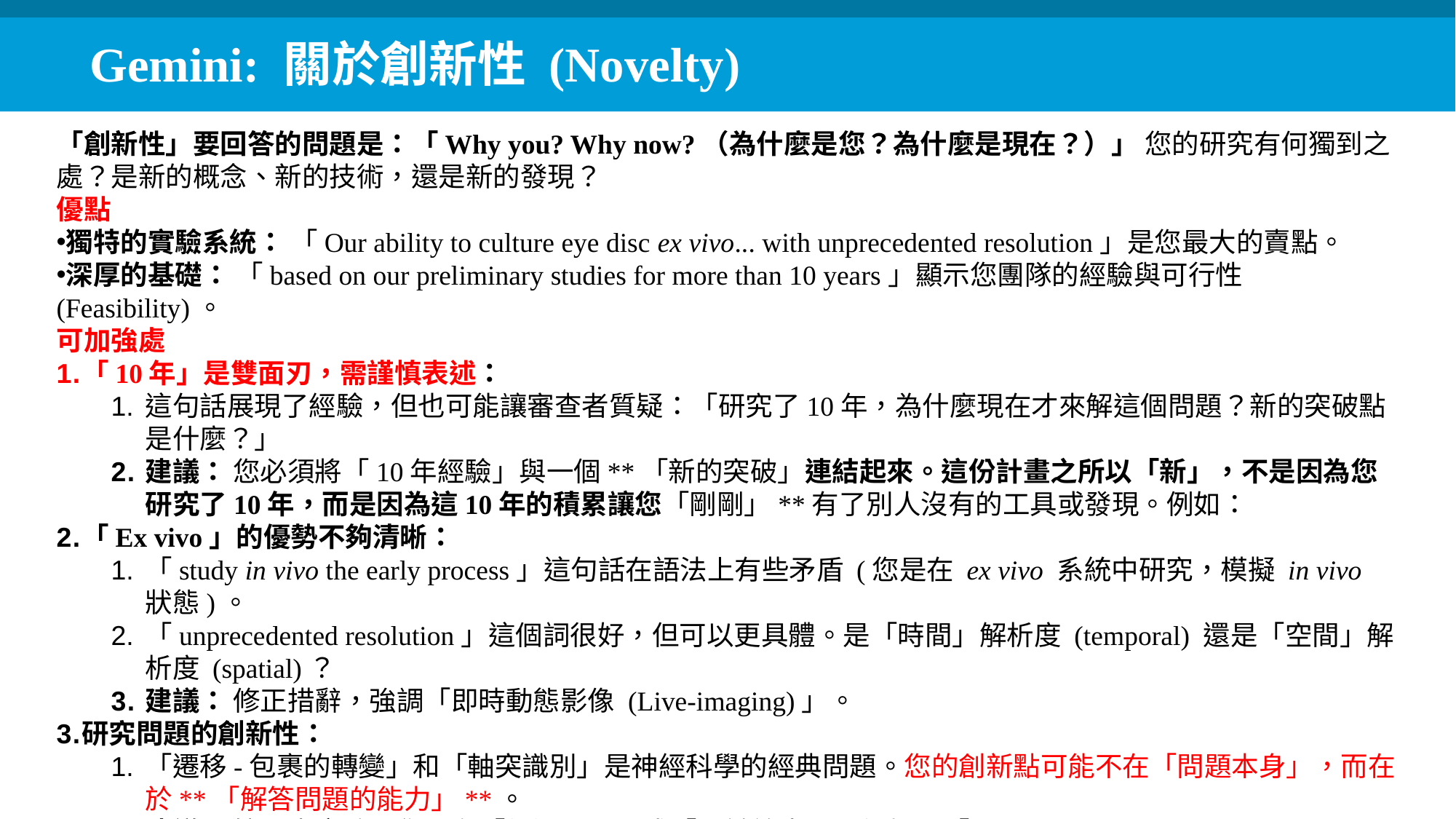

Gemini: 關於創新性 (Novelty)
「創新性」要回答的問題是：「Why you? Why now?（為什麼是您？為什麼是現在？）」 您的研究有何獨到之處？是新的概念、新的技術，還是新的發現？
優點
獨特的實驗系統： 「Our ability to culture eye disc ex vivo... with unprecedented resolution」是您最大的賣點。
深厚的基礎： 「based on our preliminary studies for more than 10 years」顯示您團隊的經驗與可行性 (Feasibility)。
可加強處
「10年」是雙面刃，需謹慎表述：
這句話展現了經驗，但也可能讓審查者質疑：「研究了10年，為什麼現在才來解這個問題？新的突破點是什麼？」
建議： 您必須將「10年經驗」與一個**「新的突破」連結起來。這份計畫之所以「新」，不是因為您研究了10年，而是因為這10年的積累讓您「剛剛」**有了別人沒有的工具或發現。例如：
「Ex vivo」的優勢不夠清晰：
「study in vivo the early process」這句話在語法上有些矛盾 (您是在 ex vivo 系統中研究，模擬 in vivo 狀態)。
「unprecedented resolution」這個詞很好，但可以更具體。是「時間」解析度 (temporal) 還是「空間」解析度 (spatial)？
建議： 修正措辭，強調「即時動態影像 (Live-imaging)」。
研究問題的創新性：
「遷移-包裹的轉變」和「軸突識別」是神經科學的經典問題。您的創新點可能不在「問題本身」，而在於**「解答問題的能力」**。
建議： 摘要中應暗示您已有「候選分子」或「關鍵線索」。例如：「...based on our extensive preliminary data (which identified [Candidate Pathway X]), we will test the novel hypothesis that...」